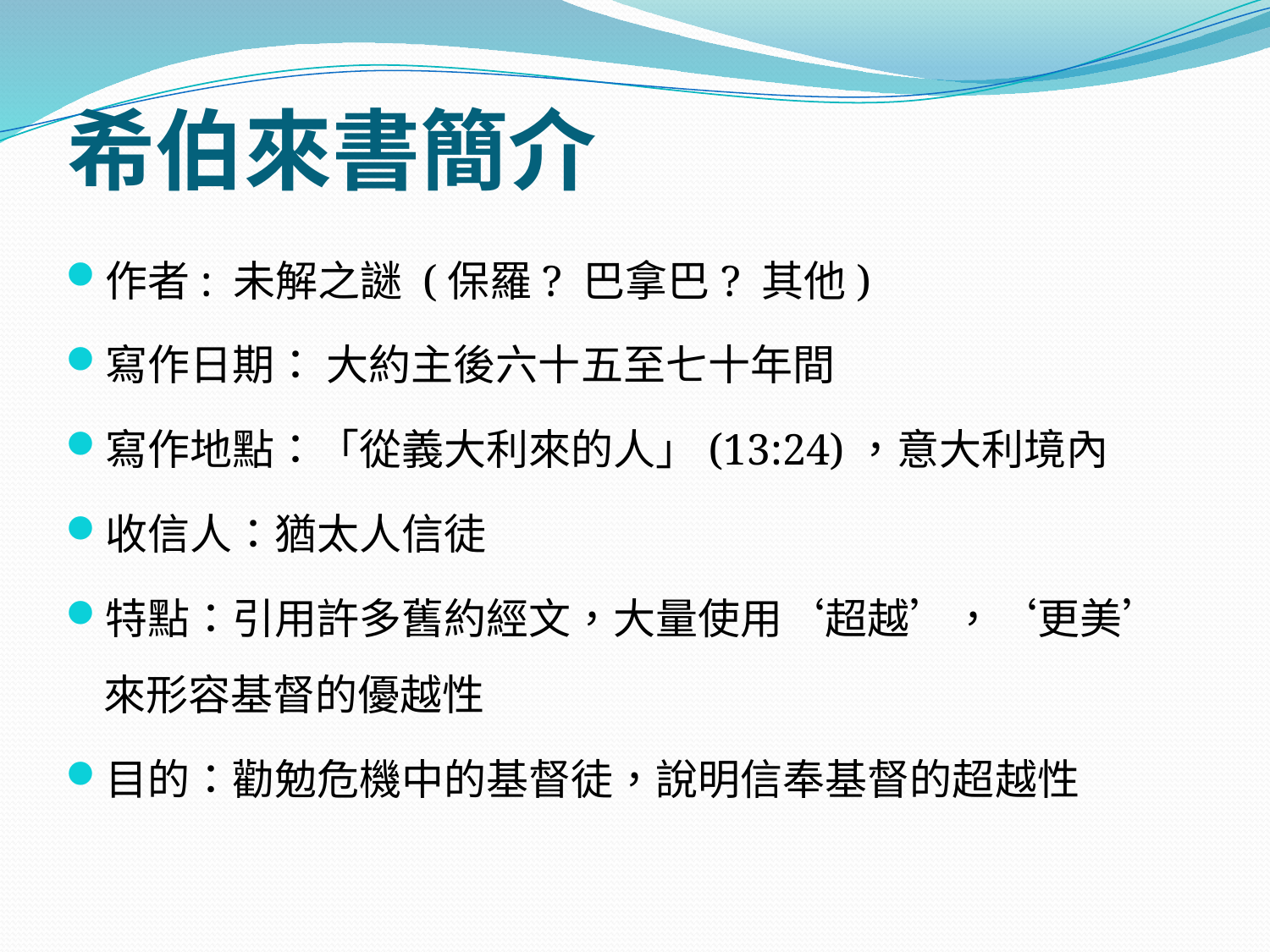

# 希伯來書簡介
作者: 未解之謎 (保羅? 巴拿巴? 其他)
寫作日期： 大約主後六十五至七十年間
寫作地點：「從義大利來的人」(13:24)，意大利境內
收信人：猶太人信徒
特點：引用許多舊約經文，大量使用‘超越’，‘更美’來形容基督的優越性
目的：勸勉危機中的基督徒，說明信奉基督的超越性